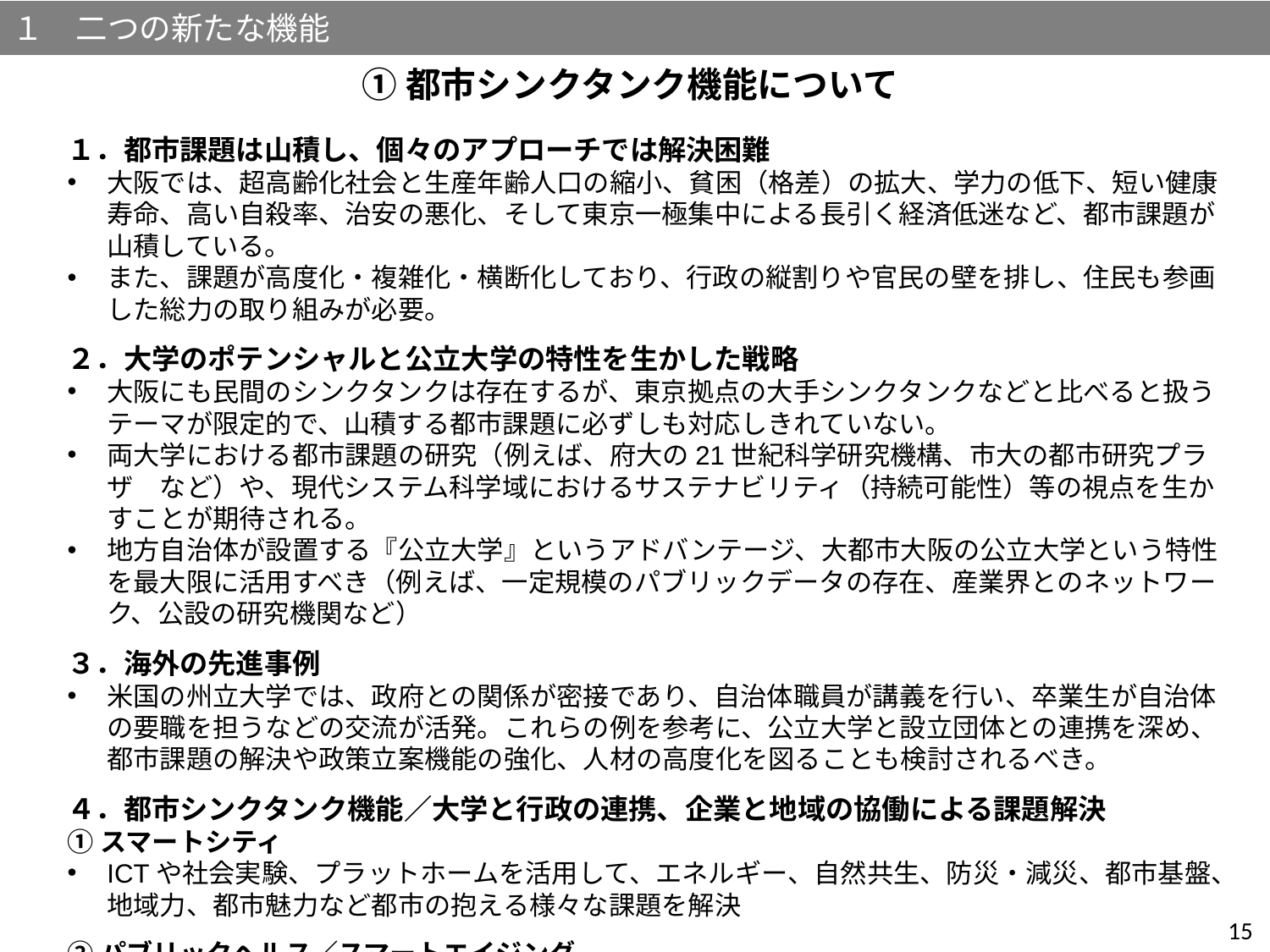

１　二つの新たな機能
①都市シンクタンク機能について
１．都市課題は山積し、個々のアプローチでは解決困難
大阪では、超高齢化社会と生産年齢人口の縮小、貧困（格差）の拡大、学力の低下、短い健康寿命、高い自殺率、治安の悪化、そして東京一極集中による長引く経済低迷など、都市課題が山積している。
また、課題が高度化・複雑化・横断化しており、行政の縦割りや官民の壁を排し、住民も参画した総力の取り組みが必要。

２．大学のポテンシャルと公立大学の特性を生かした戦略
大阪にも民間のシンクタンクは存在するが、東京拠点の大手シンクタンクなどと比べると扱うテーマが限定的で、山積する都市課題に必ずしも対応しきれていない。
両大学における都市課題の研究（例えば、府大の21世紀科学研究機構、市大の都市研究プラザ　など）や、現代システム科学域におけるサステナビリティ（持続可能性）等の視点を生かすことが期待される。
地方自治体が設置する『公立大学』というアドバンテージ、大都市大阪の公立大学という特性を最大限に活用すべき（例えば、一定規模のパブリックデータの存在、産業界とのネットワーク、公設の研究機関など）

３．海外の先進事例
米国の州立大学では、政府との関係が密接であり、自治体職員が講義を行い、卒業生が自治体の要職を担うなどの交流が活発。これらの例を参考に、公立大学と設立団体との連携を深め、都市課題の解決や政策立案機能の強化、人材の高度化を図ることも検討されるべき。

４．都市シンクタンク機能／大学と行政の連携、企業と地域の協働による課題解決
①スマートシティ
ICTや社会実験、プラットホームを活用して、エネルギー、自然共生、防災・減災、都市基盤、地域力、都市魅力など都市の抱える様々な課題を解決

②パブリックヘルス／スマートエイジング
専門看護師や総括保健師等のパブリックヘルス系人材の育成強化、地域特性に応じた健康増進策を実現するため、大学や行政をはじめ、あらゆるプレイヤーが協働する実践取組みを拡充
15